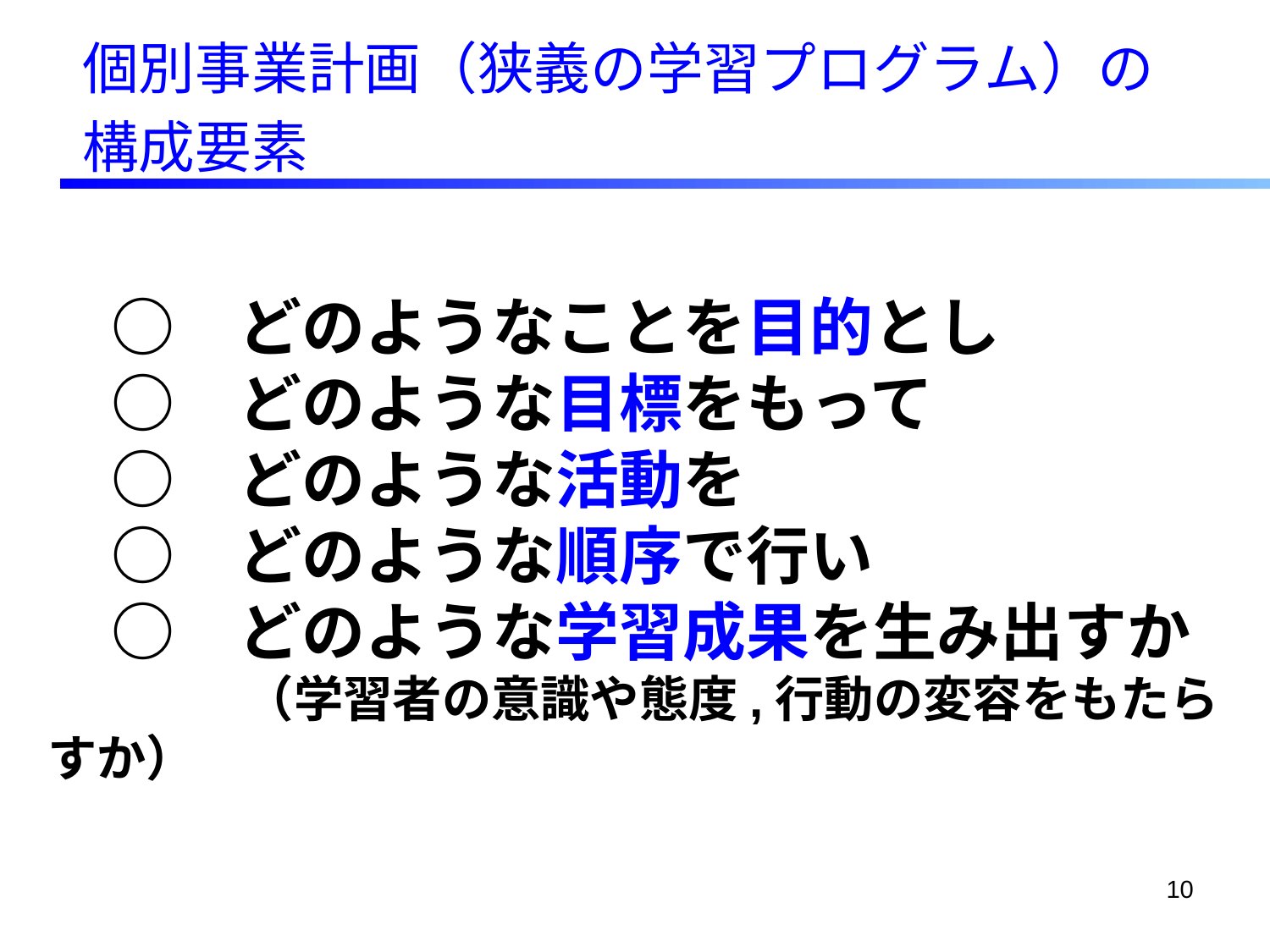

個別事業計画（狭義の学習プログラム）の
構成要素

　○　どのようなことを目的とし
　○　どのような目標をもって
　○　どのような活動を
　○　どのような順序で行い
　○　どのような学習成果を生み出すか
　　　　（学習者の意識や態度,行動の変容をもたらすか）

10